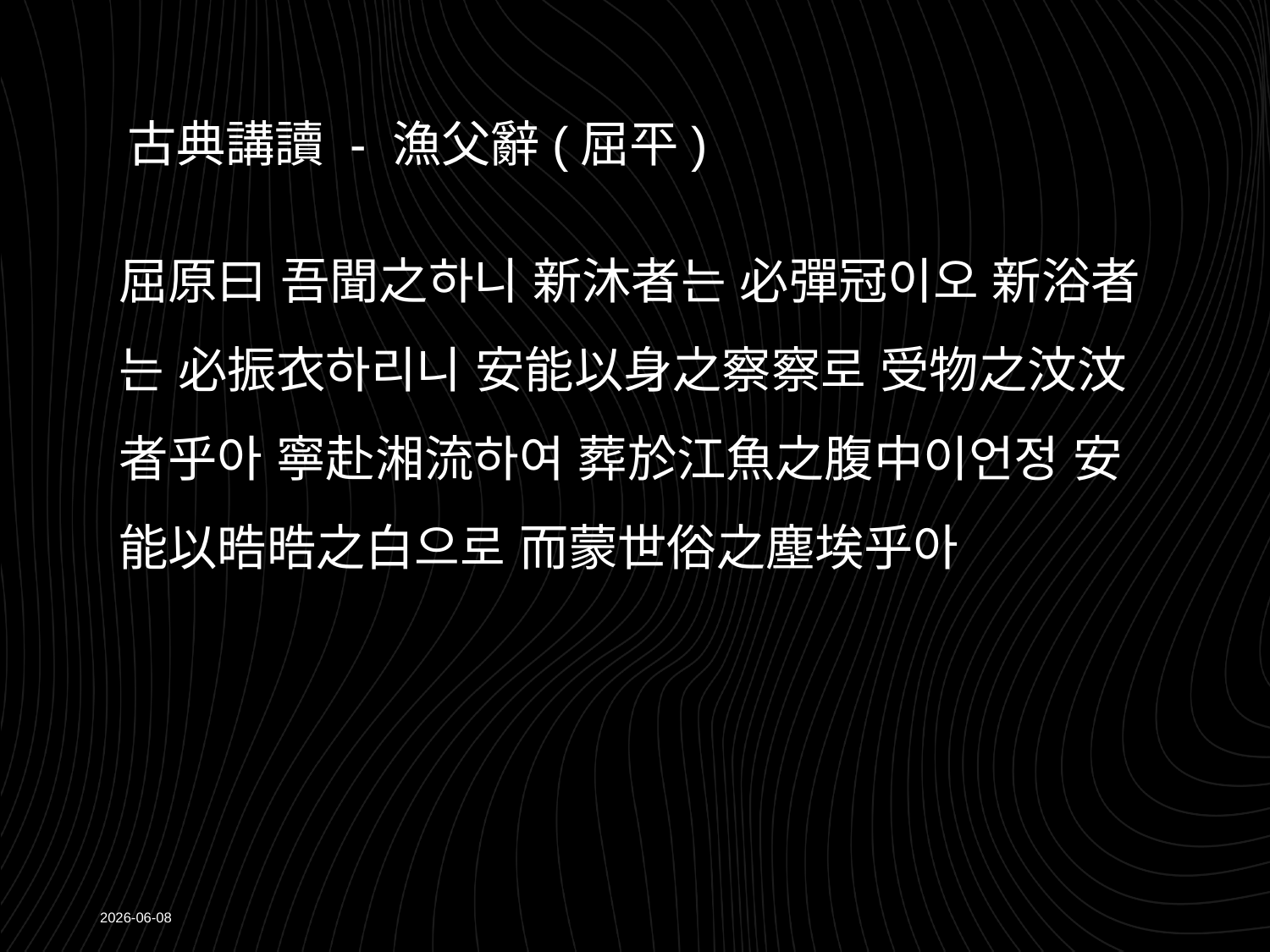

古典講讀 - 漁父辭(屈平)
屈原曰 吾聞之하니 新沐者는 必彈冠이오 新浴者는 必振衣하리니 安能以身之察察로 受物之汶汶者乎아 寧赴湘流하여 葬於江魚之腹中이언정 安能以晧晧之白으로 而蒙世俗之塵埃乎아
2026-06-08